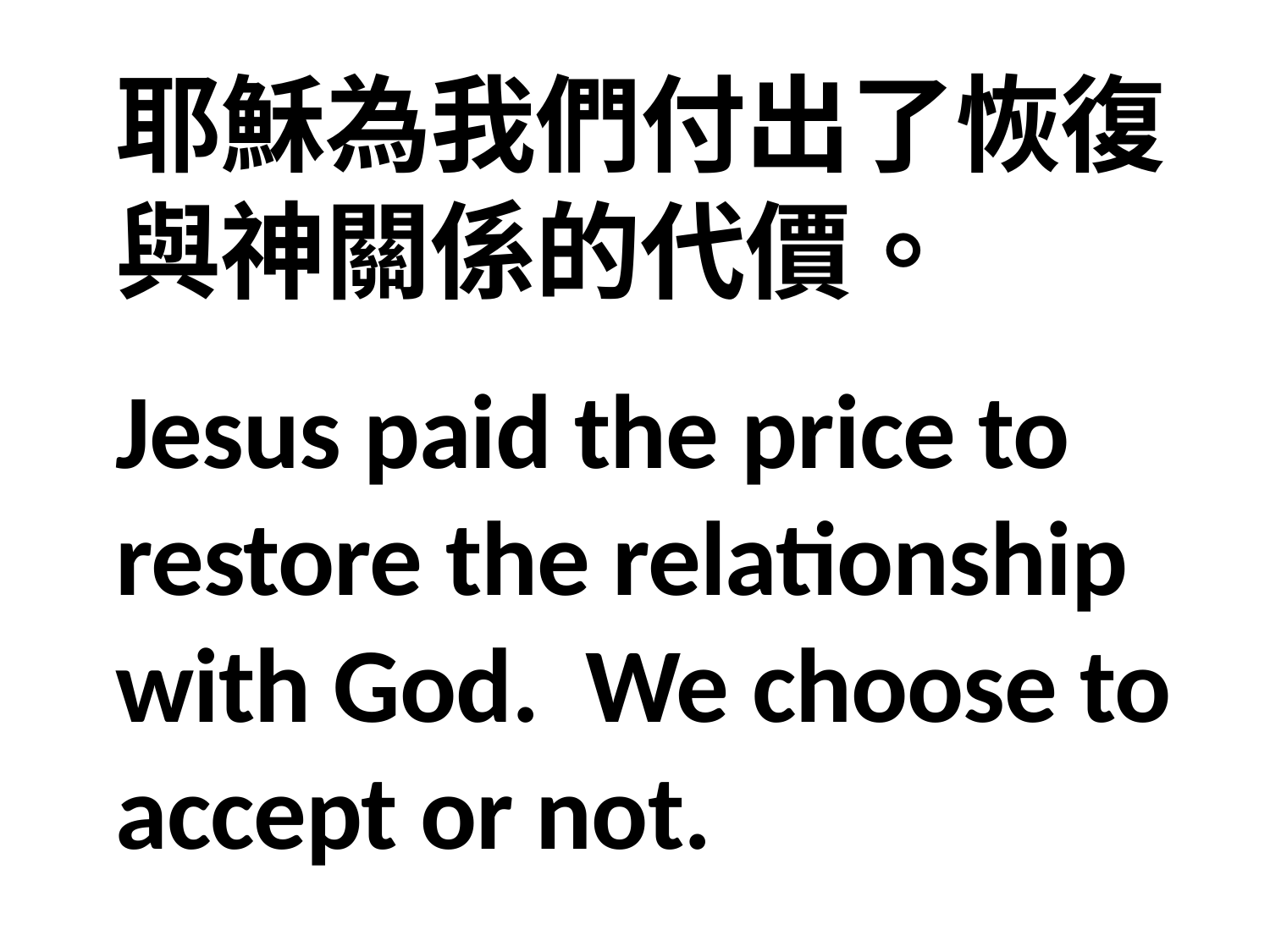

耶穌為我們付出了恢復與神關係的代價。

Jesus paid the price to restore the relationship with God.  We choose to accept or not.